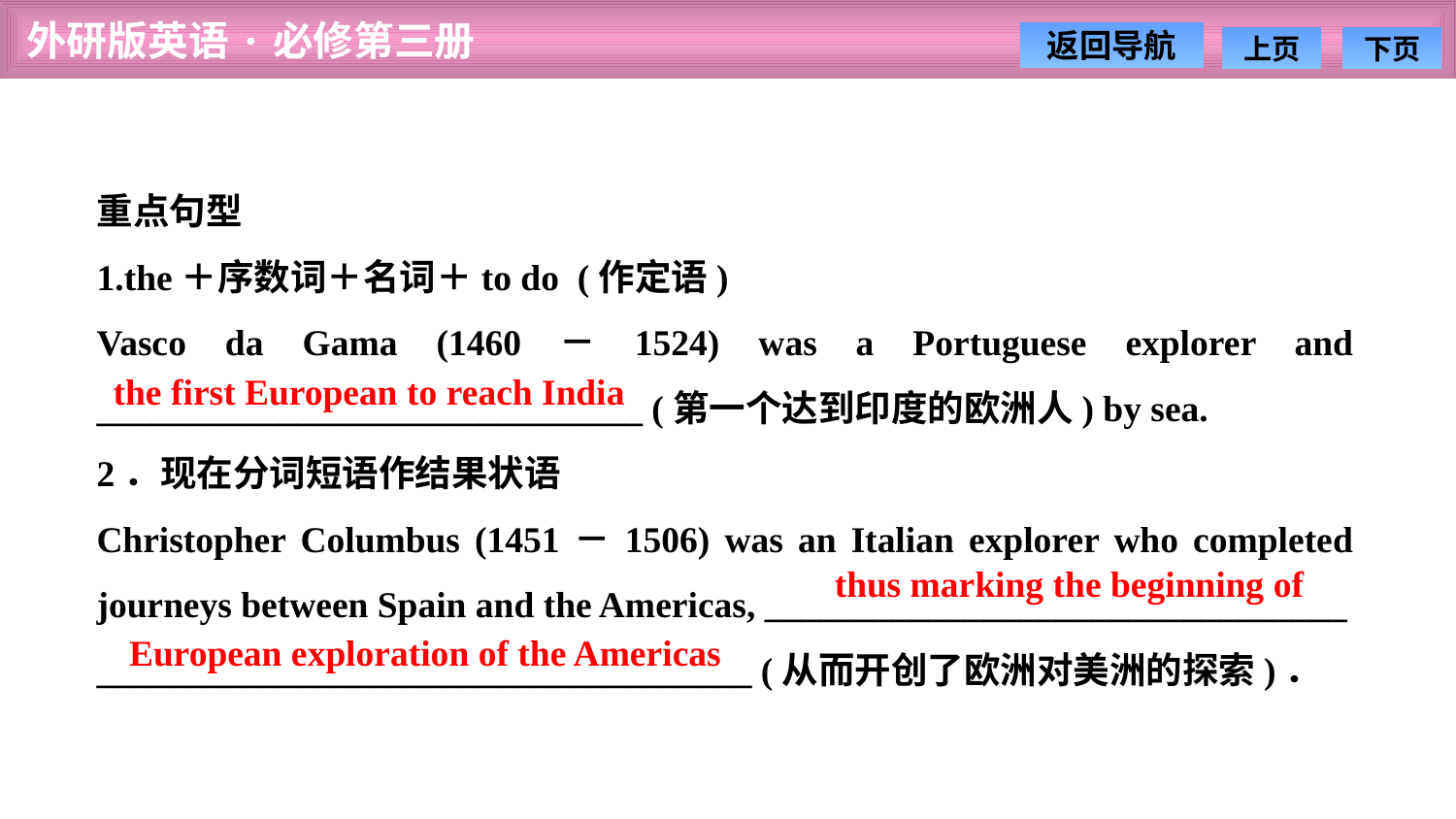

重点句型
1.the＋序数词＋名词＋to do  (作定语)
Vasco da Gama (1460－1524) was a Portuguese explorer and ______________________________ (第一个达到印度的欧洲人) by sea.
2．现在分词短语作结果状语
Christopher Columbus (1451－1506) was an Italian explorer who completed journeys between Spain and the Americas, ________________________________
____________________________________ (从而开创了欧洲对美洲的探索)．
the first European to reach India
thus marking the beginning of
European exploration of the Americas